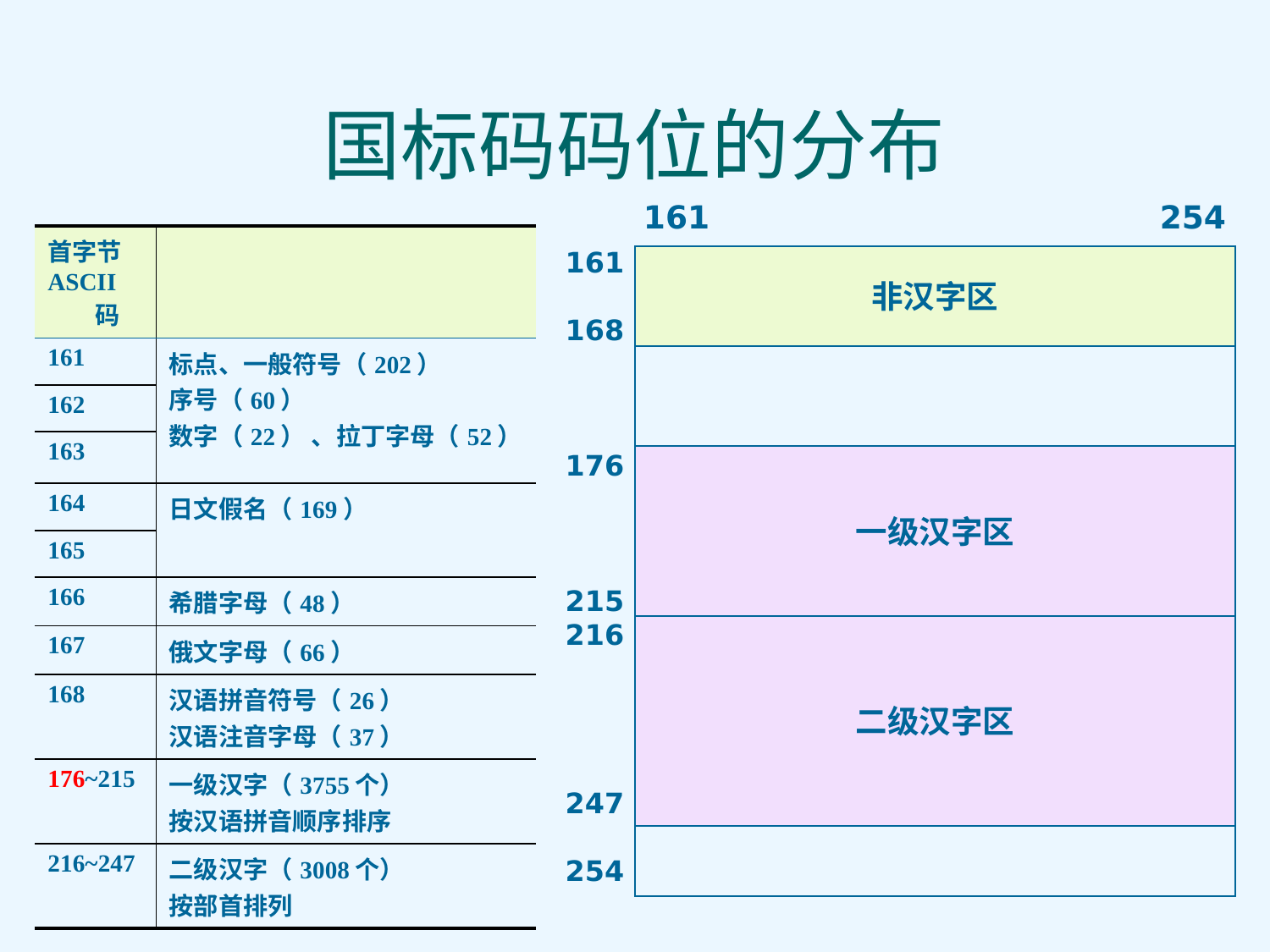

# 国标码码位的分布
161                                         254
161

168

176

215
216

247

254
非汉字区

一级汉字区
二级汉字区

| 首字节 ASCII码 |  |
| --- | --- |
| 161 | 标点、一般符号（202） 序号（60） 数字（22） 、拉丁字母（52） |
| 162 |  |
| 163 |  |
| 164 | 日文假名（169） |
| 165 |  |
| 166 | 希腊字母（48） |
| 167 | 俄文字母（66） |
| 168 | 汉语拼音符号（26） 汉语注音字母（37） |
| 176~215 | 一级汉字（3755个） 按汉语拼音顺序排序 |
| 216~247 | 二级汉字（3008个） 按部首排列 |